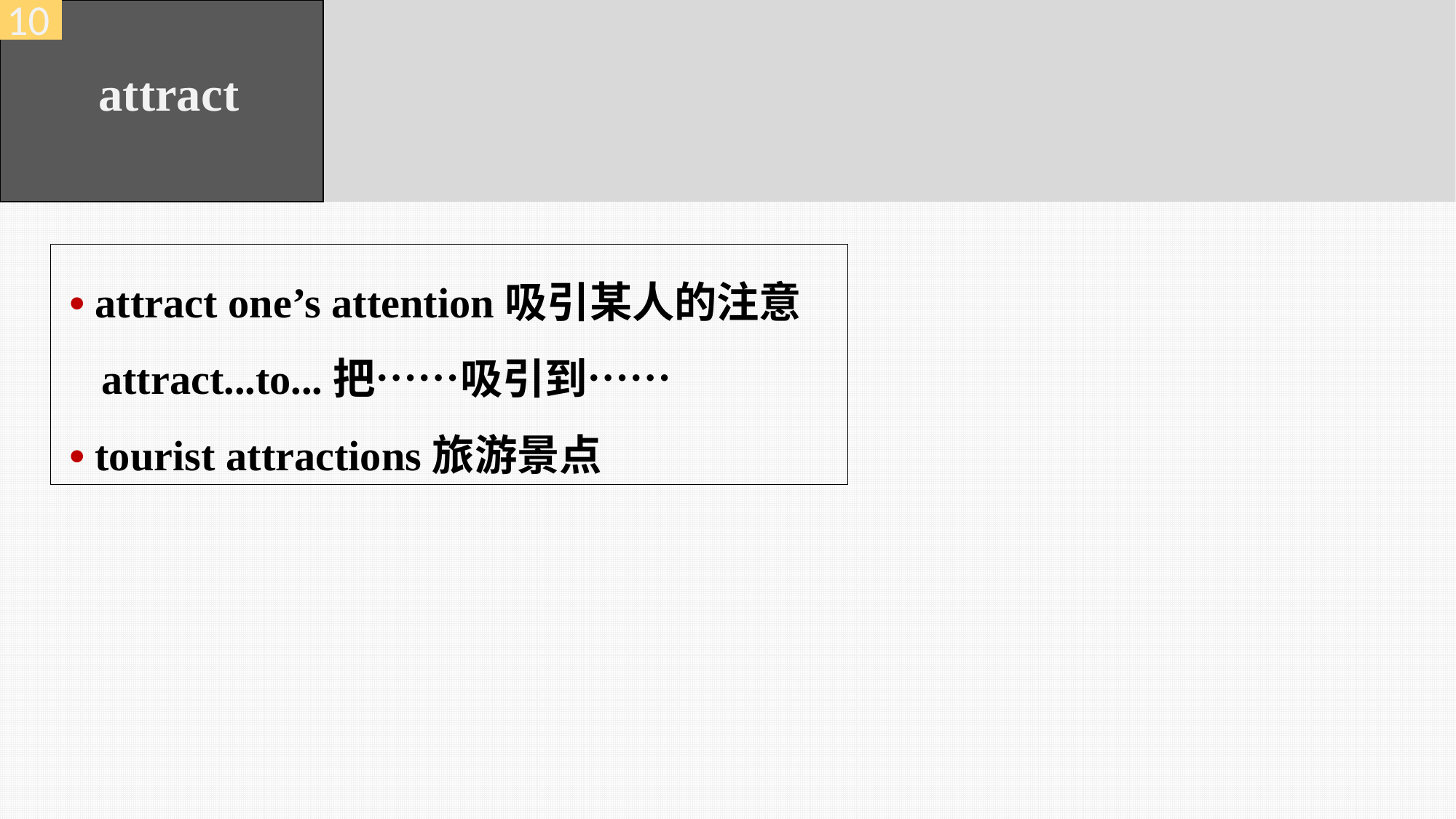

10

attract
• attract one’s attention吸引某人的注意
   attract...to...把……吸引到……
• tourist attractions旅游景点